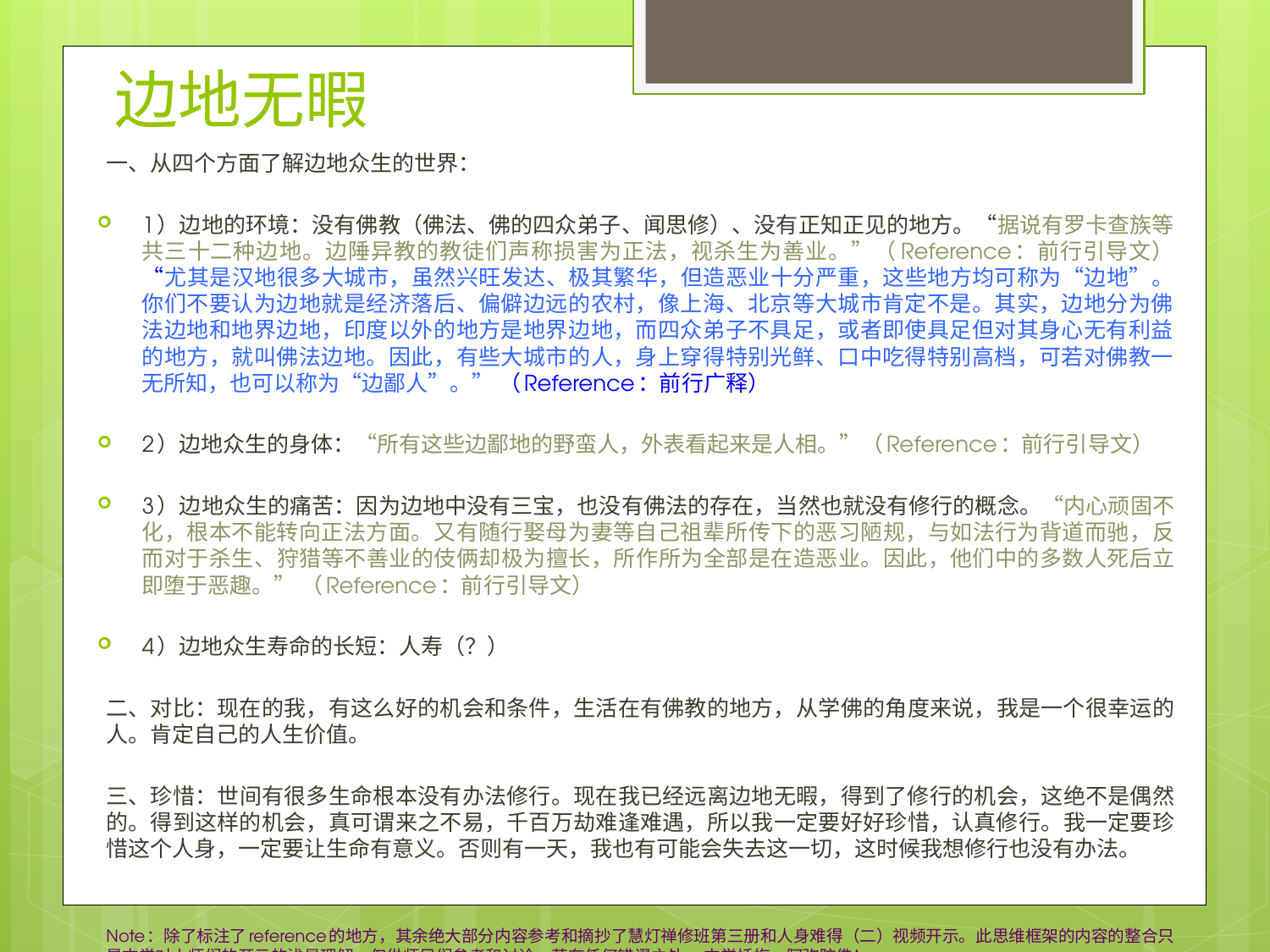

边地无暇
一、从四个方面了解边地众生的世界：

1）边地的环境：没有佛教（佛法、佛的四众弟子、闻思修）、没有正知正见的地方。“据说有罗卡查族等共三十二种边地。边陲异教的教徒们声称损害为正法，视杀生为善业。”（Reference：前行引导文）“尤其是汉地很多大城市，虽然兴旺发达、极其繁华，但造恶业十分严重，这些地方均可称为“边地”。你们不要认为边地就是经济落后、偏僻边远的农村，像上海、北京等大城市肯定不是。其实，边地分为佛法边地和地界边地，印度以外的地方是地界边地，而四众弟子不具足，或者即使具足但对其身心无有利益的地方，就叫佛法边地。因此，有些大城市的人，身上穿得特别光鲜、口中吃得特别高档，可若对佛教一无所知，也可以称为“边鄙人”。” （Reference：前行广释）

2）边地众生的身体：“所有这些边鄙地的野蛮人，外表看起来是人相。”（Reference：前行引导文）

3）边地众生的痛苦：因为边地中没有三宝，也没有佛法的存在，当然也就没有修行的概念。“内心顽固不化，根本不能转向正法方面。又有随行娶母为妻等自己祖辈所传下的恶习陋规，与如法行为背道而驰，反而对于杀生、狩猎等不善业的伎俩却极为擅长，所作所为全部是在造恶业。因此，他们中的多数人死后立即堕于恶趣。” （Reference：前行引导文）

4）边地众生寿命的长短：人寿（？）

二、对比：现在的我，有这么好的机会和条件，生活在有佛教的地方，从学佛的角度来说，我是一个很幸运的人。肯定自己的人生价值。

三、珍惜：世间有很多生命根本没有办法修行。现在我已经远离边地无暇，得到了修行的机会，这绝不是偶然的。得到这样的机会，真可谓来之不易，千百万劫难逢难遇，所以我一定要好好珍惜，认真修行。我一定要珍惜这个人身，一定要让生命有意义。否则有一天，我也有可能会失去这一切，这时候我想修行也没有办法。

Note：除了标注了reference的地方，其余绝大部分内容参考和摘抄了慧灯禅修班第三册和人身难得（二）视频开示。此思维框架的内容的整合只是末学对上师们的开示的浅显理解，仅供师兄们参考和讨论。若有任何错谬之处 ，末学忏悔，阿弥陀佛！